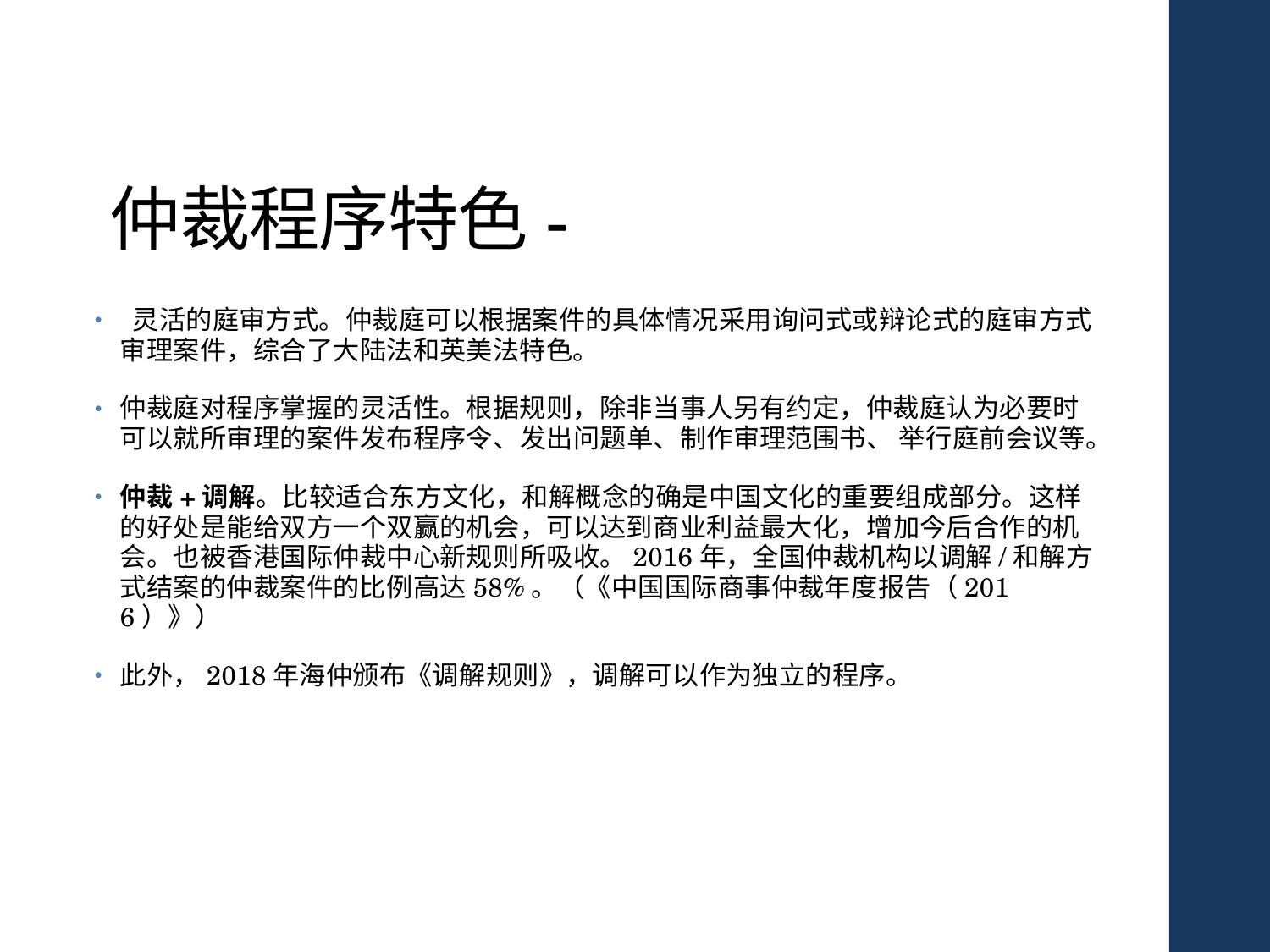

# 仲裁程序特色-
 灵活的庭审方式。仲裁庭可以根据案件的具体情况采用询问式或辩论式的庭审方式审理案件，综合了大陆法和英美法特色。
仲裁庭对程序掌握的灵活性。根据规则，除非当事人另有约定，仲裁庭认为必要时可以就所审理的案件发布程序令、发出问题单、制作审理范围书、 举行庭前会议等。
仲裁+调解。比较适合东方文化，和解概念的确是中国文化的重要组成部分。这样的好处是能给双方一个双赢的机会，可以达到商业利益最大化，增加今后合作的机会。也被香港国际仲裁中心新规则所吸收。2016年，全国仲裁机构以调解/和解方式结案的仲裁案件的比例高达58%。（《中国国际商事仲裁年度报告（2016）》）
此外，2018年海仲颁布《调解规则》，调解可以作为独立的程序。